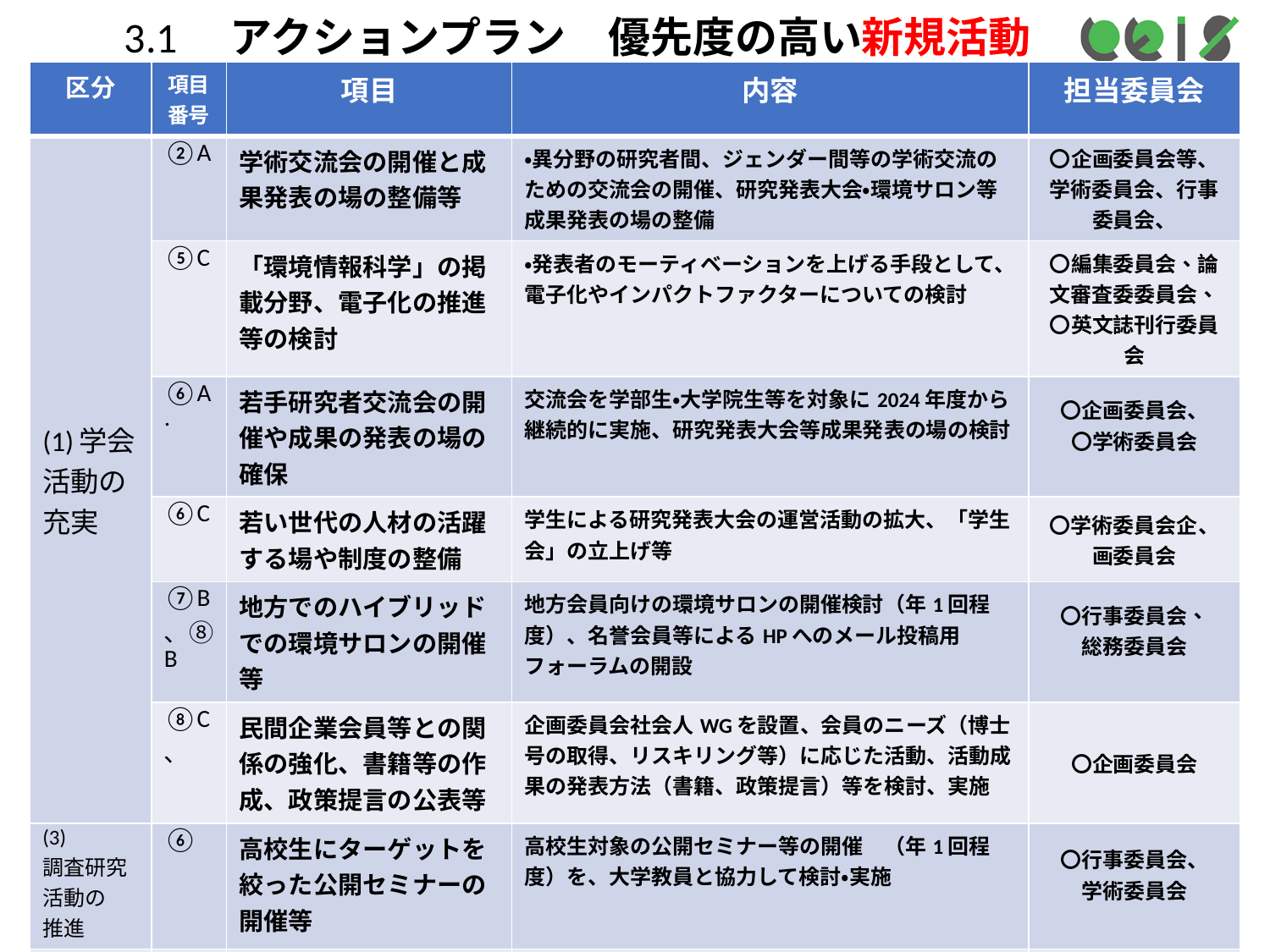

# 3.1　アクションプラン　優先度の高い新規活動
| 区分 | 項目 番号 | 項目 | 内容 | 担当委員会 |
| --- | --- | --- | --- | --- |
| (1)学会活動の充実 | ②A | 学術交流会の開催と成果発表の場の整備等 | ・異分野の研究者間、ジェンダー間等の学術交流のための交流会の開催、研究発表大会・環境サロン等成果発表の場の整備 | 〇企画委員会等、学術委員会、行事委員会、 |
|  | ⑤C | 「環境情報科学」の掲載分野、電子化の推進等の検討 | ・発表者のモーティベーションを上げる手段として、電子化やインパクトファクターについての検討 | 〇編集委員会、論文審査委委員会、〇英文誌刊行委員会 |
|  | ⑥A. | 若手研究者交流会の開催や成果の発表の場の確保 | 交流会を学部生・大学院生等を対象に2024年度から継続的に実施、研究発表大会等成果発表の場の検討 | 〇企画委員会、 〇学術委員会 |
|  | ⑥C | 若い世代の人材の活躍する場や制度の整備 | 学生による研究発表大会の運営活動の拡大、「学生会」の立上げ等 | 〇学術委員会企、画委員会 |
|  | ⑦B、⑧B | 地方でのハイブリッドでの環境サロンの開催等 | 地方会員向けの環境サロンの開催検討（年1回程度）、名誉会員等によるHPへのメール投稿用フォーラムの開設 | 〇行事委員会、 総務委員会 |
|  | ⑧C、 | 民間企業会員等との関係の強化、書籍等の作成、政策提言の公表等 | 企画委員会社会人WGを設置、会員のニーズ（博士号の取得、リスキリング等）に応じた活動、活動成果の発表方法（書籍、政策提言）等を検討、実施 | 〇企画委員会 |
| (3) 調査研究活動の 推進 | ⑥ | 高校生にターゲットを絞った公開セミナーの開催等 | 高校生対象の公開セミナー等の開催　（年1回程度）を、大学教員と協力して検討・実施 | 〇行事委員会、 学術委員会 |
| (4)運営基盤の強化 | ①F | 学生・若手研究者が参加しやすい会員制度、他学会との連携会員制度等の検討 | 学生、若手等が期待する会員制度、連携準会員制度（例：　主たる学会に会費、従たる学会に連携割引会費を支払えば両学会活動に参加できる制度）について検討、導入 | 〇総務委員会 |